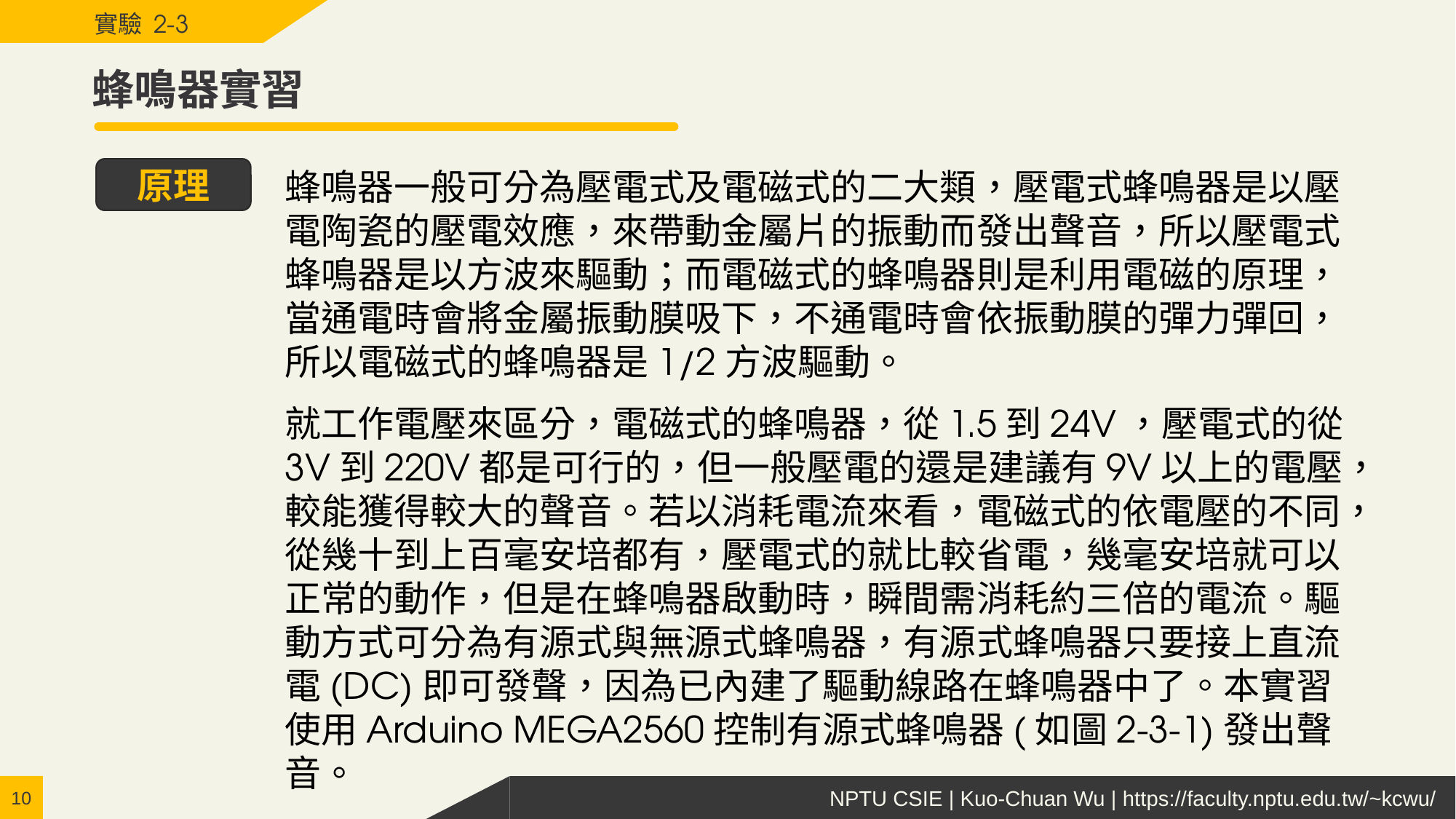

實驗 2-3
# 蜂鳴器實習
原理
蜂鳴器一般可分為壓電式及電磁式的二大類，壓電式蜂鳴器是以壓電陶瓷的壓電效應，來帶動金屬片的振動而發出聲音，所以壓電式蜂鳴器是以方波來驅動；而電磁式的蜂鳴器則是利用電磁的原理，當通電時會將金屬振動膜吸下，不通電時會依振動膜的彈力彈回，所以電磁式的蜂鳴器是1/2方波驅動。
就工作電壓來區分，電磁式的蜂鳴器，從1.5到24V，壓電式的從3V到220V都是可行的，但一般壓電的還是建議有9V以上的電壓，較能獲得較大的聲音。若以消耗電流來看，電磁式的依電壓的不同，從幾十到上百毫安培都有，壓電式的就比較省電，幾毫安培就可以正常的動作，但是在蜂鳴器啟動時，瞬間需消耗約三倍的電流。驅動方式可分為有源式與無源式蜂鳴器，有源式蜂鳴器只要接上直流電(DC)即可發聲，因為已內建了驅動線路在蜂鳴器中了。本實習使用Arduino MEGA2560控制有源式蜂鳴器(如圖2-3-1)發出聲音。